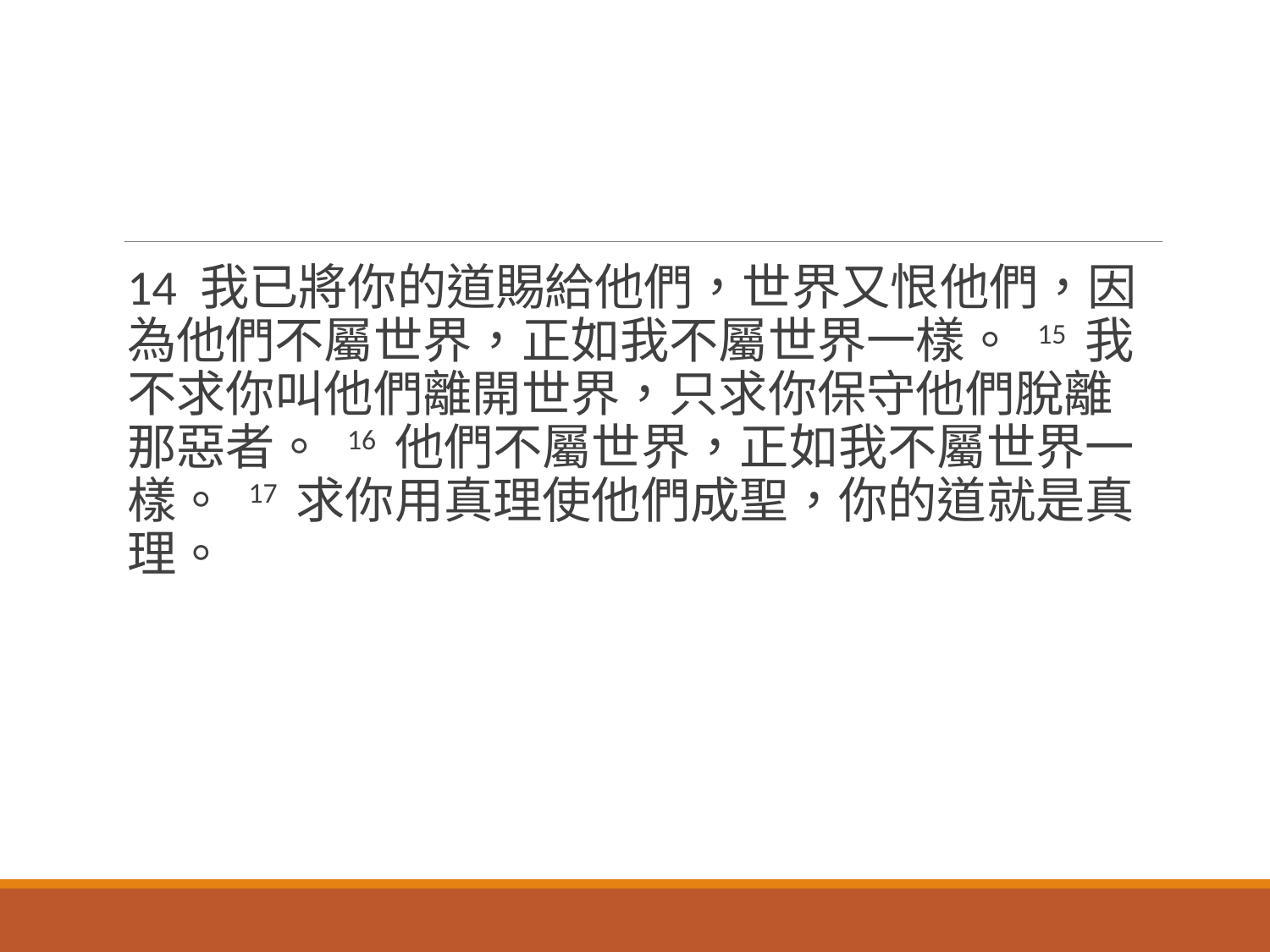

#
14 我已將你的道賜給他們，世界又恨他們，因為他們不屬世界，正如我不屬世界一樣。 15 我不求你叫他們離開世界，只求你保守他們脫離那惡者。 16 他們不屬世界，正如我不屬世界一樣。 17 求你用真理使他們成聖，你的道就是真理。